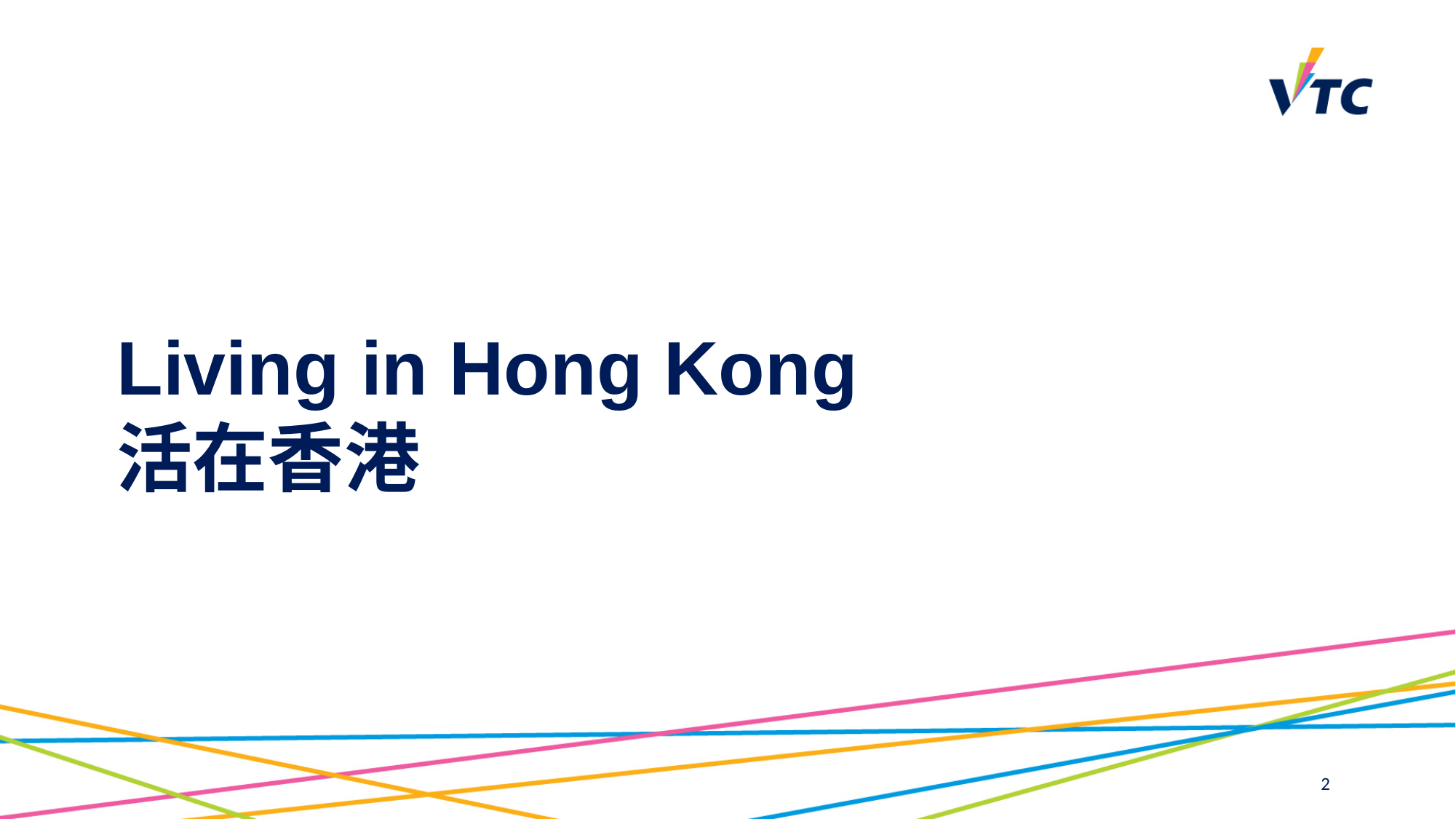

# Living in Hong Kong 活在香港
2